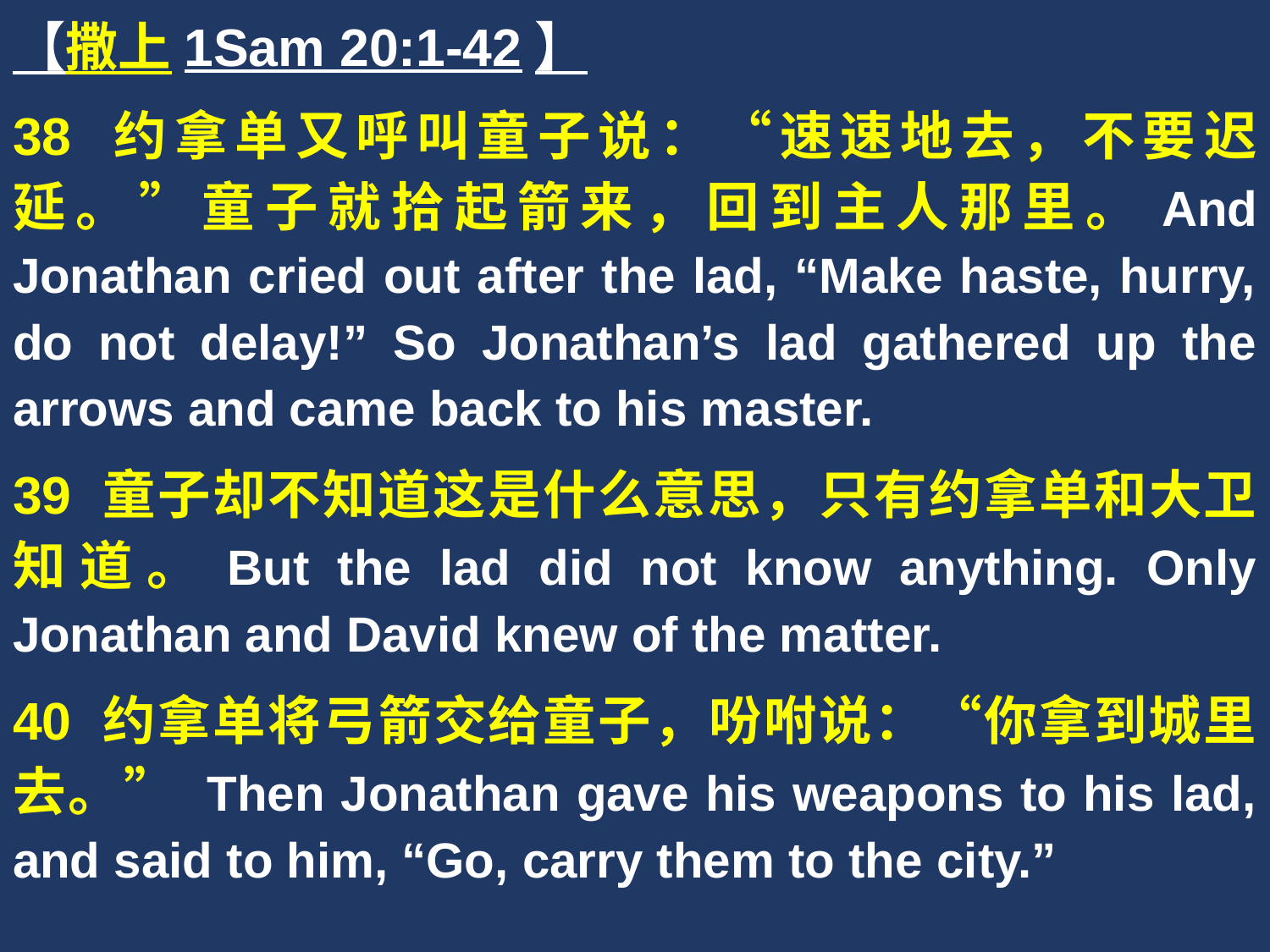

【撒上1Sam 20:1-42】
38 约拿单又呼叫童子说：“速速地去，不要迟延。”童子就拾起箭来，回到主人那里。And Jonathan cried out after the lad, “Make haste, hurry, do not delay!” So Jonathan’s lad gathered up the arrows and came back to his master.
39 童子却不知道这是什么意思，只有约拿单和大卫知道。But the lad did not know anything. Only Jonathan and David knew of the matter.
40 约拿单将弓箭交给童子，吩咐说：“你拿到城里去。” Then Jonathan gave his weapons to his lad, and said to him, “Go, carry them to the city.”